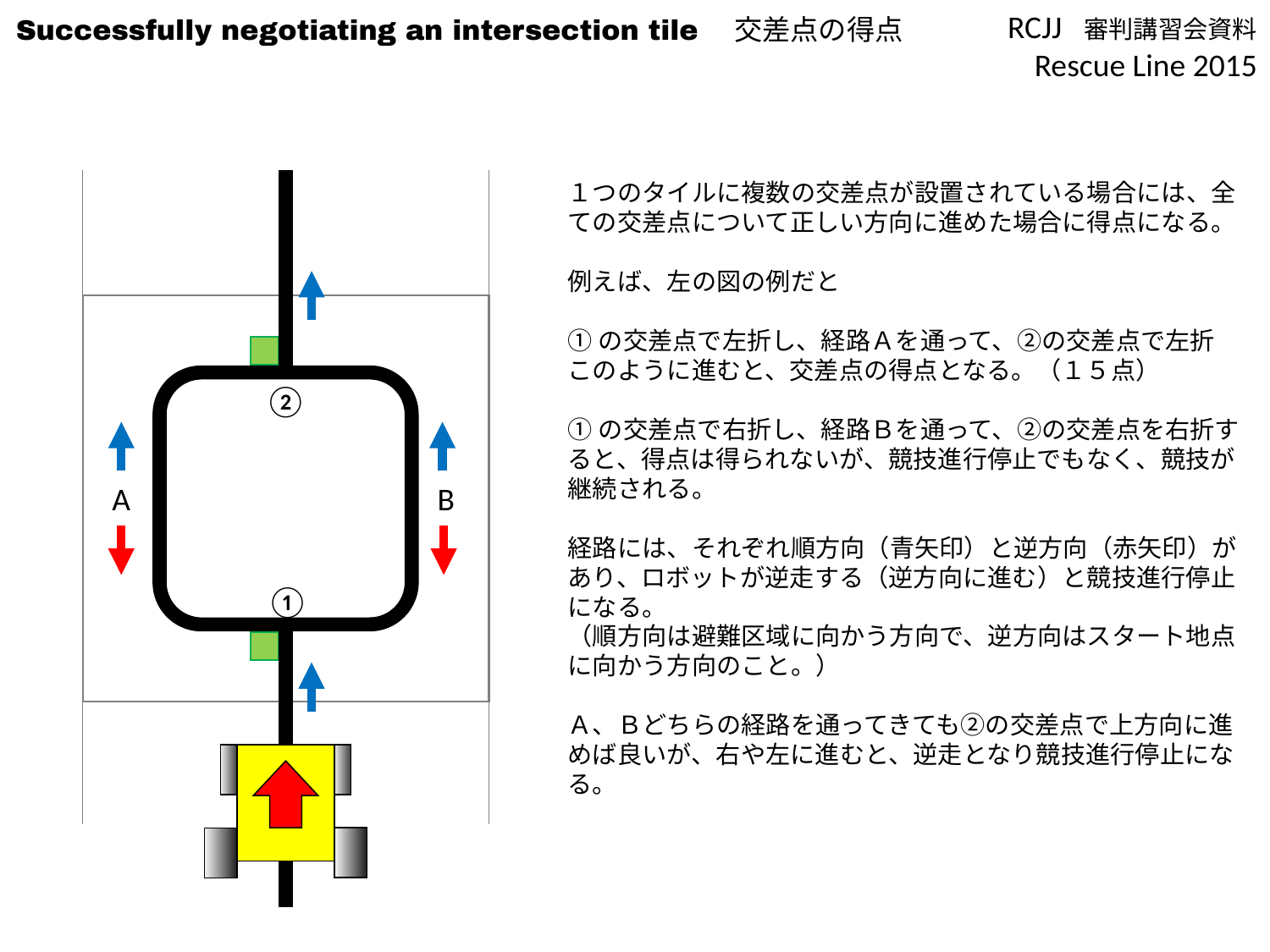

Successfully negotiating an intersection tile　交差点の得点

１つのタイルに複数の交差点が設置されている場合には、全ての交差点について正しい方向に進めた場合に得点になる。

例えば、左の図の例だと

①の交差点で左折し、経路Ａを通って、②の交差点で左折
このように進むと、交差点の得点となる。（１５点）

①の交差点で右折し、経路Ｂを通って、②の交差点を右折すると、得点は得られないが、競技進行停止でもなく、競技が継続される。

経路には、それぞれ順方向（青矢印）と逆方向（赤矢印）があり、ロボットが逆走する（逆方向に進む）と競技進行停止になる。
（順方向は避難区域に向かう方向で、逆方向はスタート地点に向かう方向のこと。）

Ａ、Ｂどちらの経路を通ってきても②の交差点で上方向に進めば良いが、右や左に進むと、逆走となり競技進行停止になる。

②
A
B
①